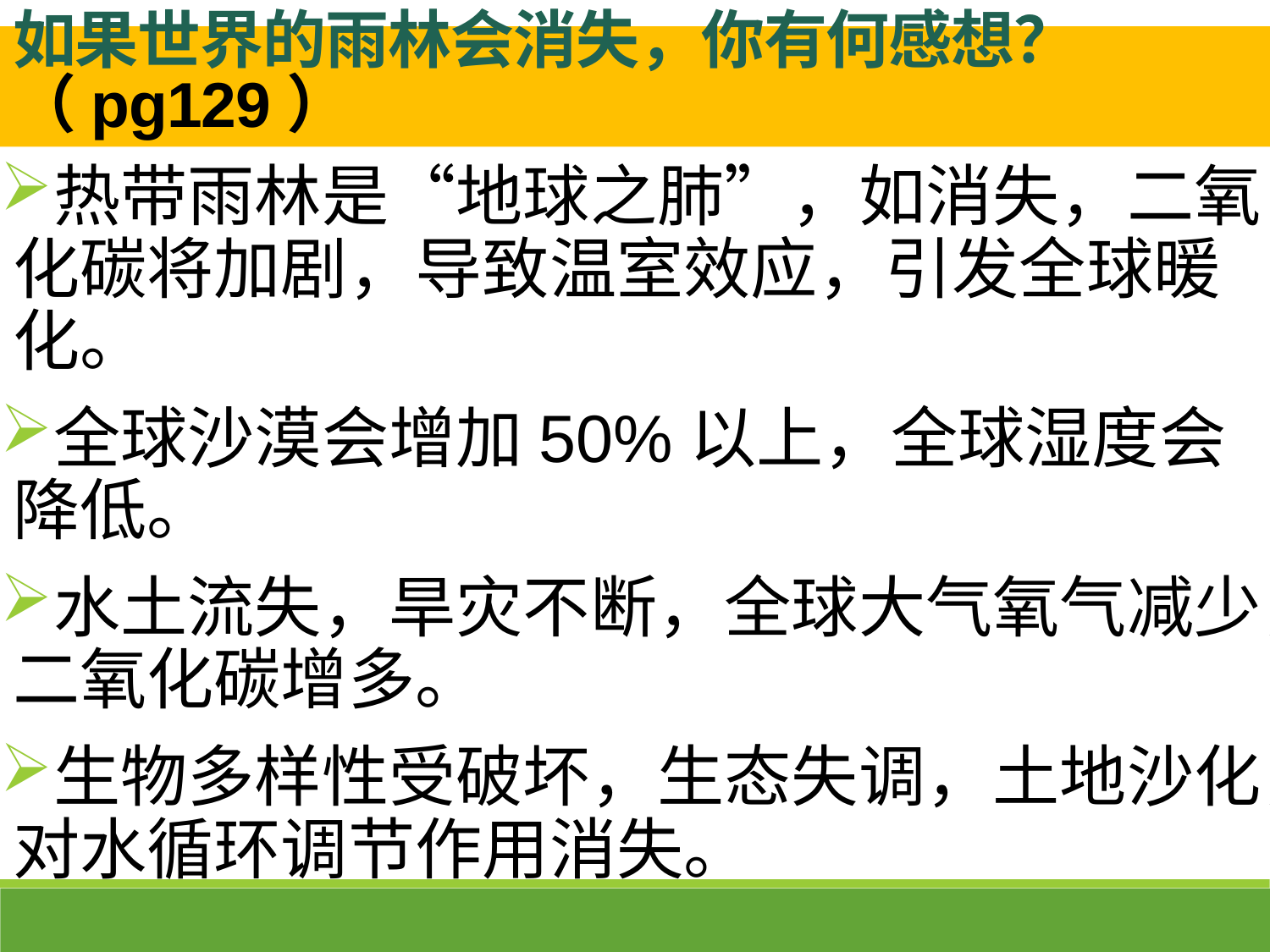

如果世界的雨林会消失，你有何感想？ （pg129）
热带雨林是“地球之肺”，如消失，二氧化碳将加剧，导致温室效应，引发全球暖化。
全球沙漠会增加50%以上，全球湿度会降低。
水土流失，旱灾不断，全球大气氧气减少，二氧化碳增多。
生物多样性受破坏，生态失调，土地沙化，对水循环调节作用消失。